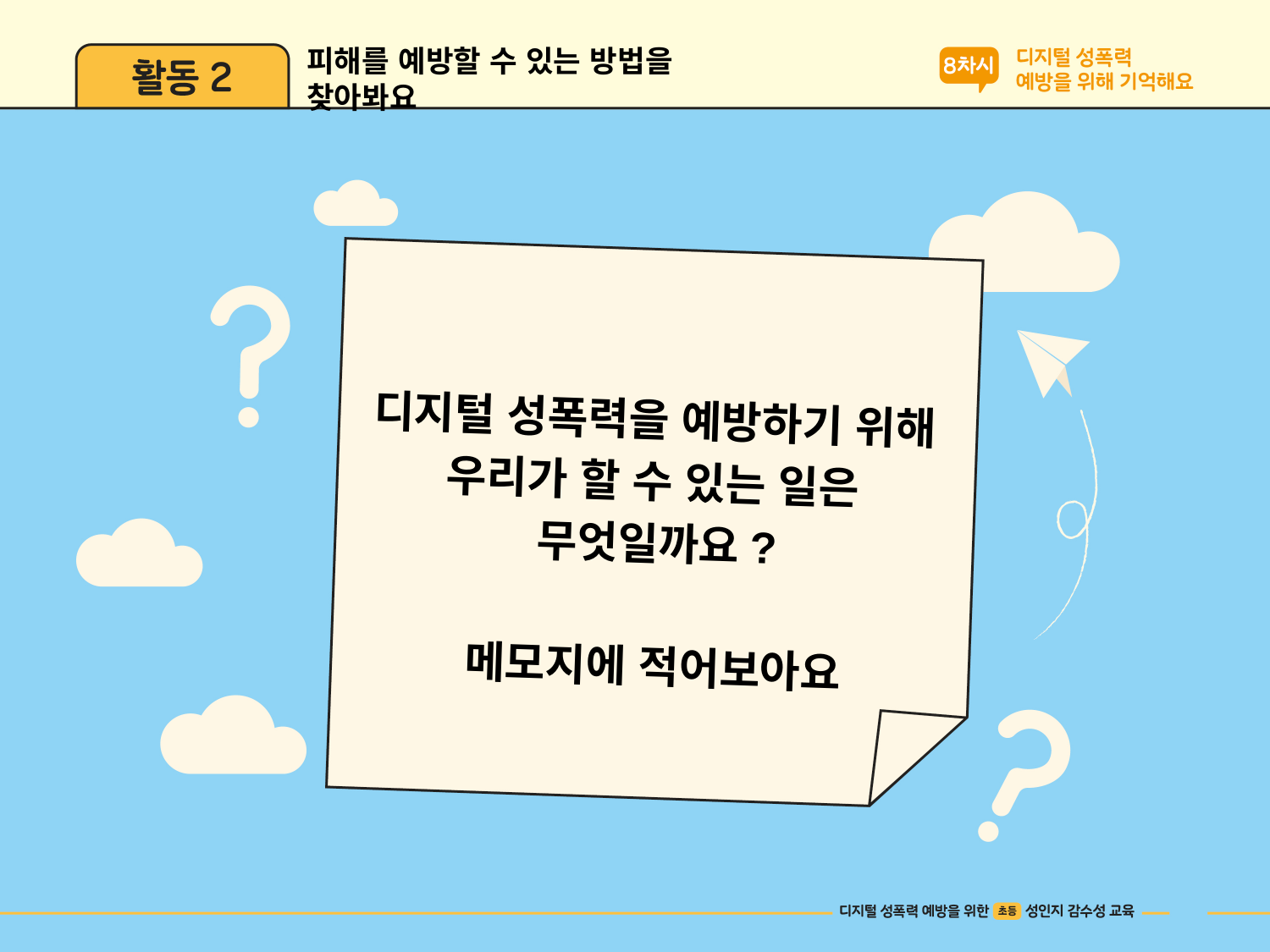

피해를 예방할 수 있는 방법을 찾아봐요

디지털 성폭력을 예방하기 위해
우리가 할 수 있는 일은
무엇일까요?

메모지에 적어보아요
15